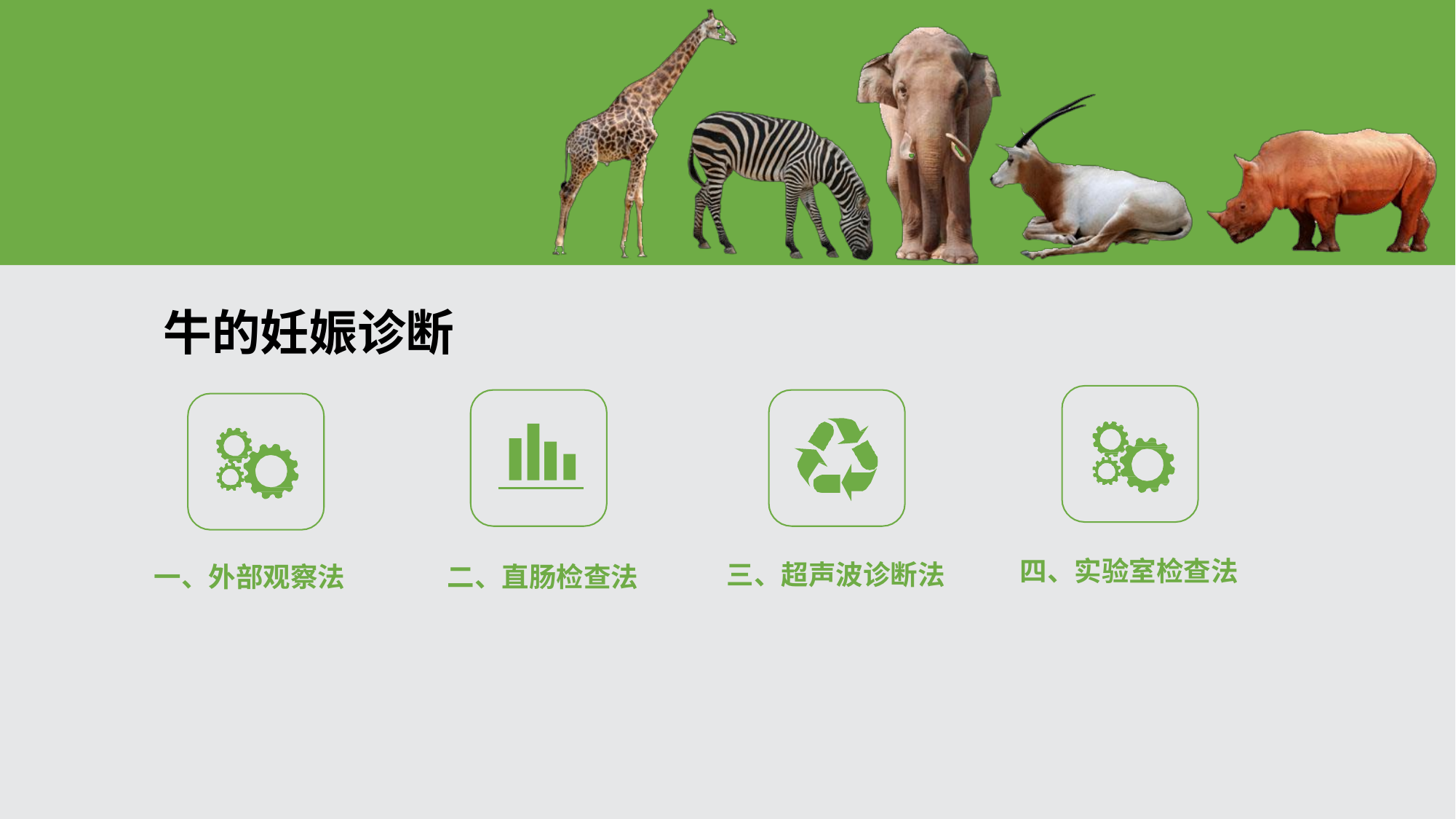

#

牛的妊娠诊断

四、实验室检查法
三、超声波诊断法
一、外部观察法
二、直肠检查法